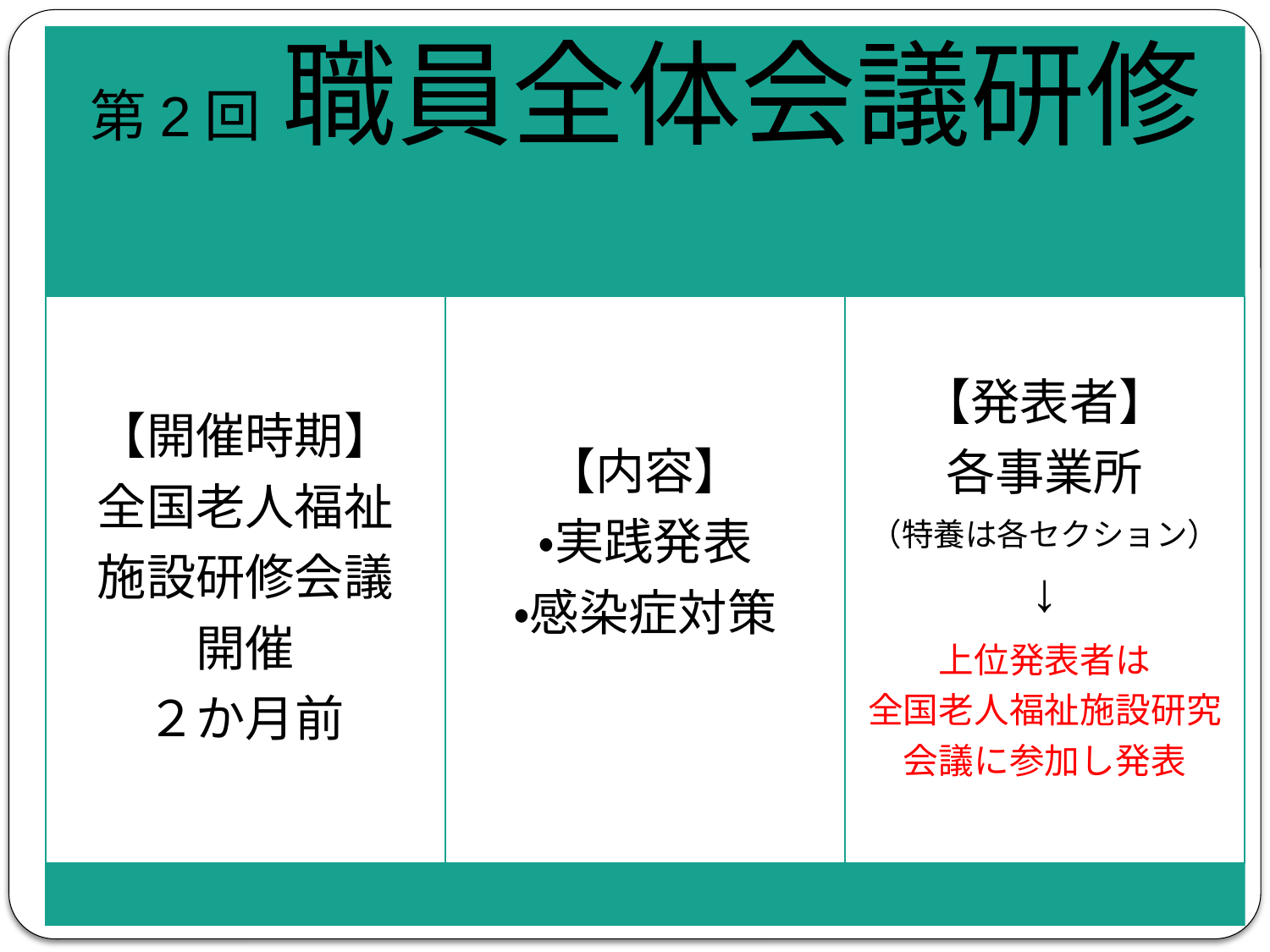

第2回 職員全体会議研修
【開催時期】
全国老人福祉
施設研修会議
開催
２か月前
【内容】
・実践発表
・感染症対策

【発表者】
各事業所
（特養は各セクション）
↓
上位発表者は
全国老人福祉施設研究
会議に参加し発表